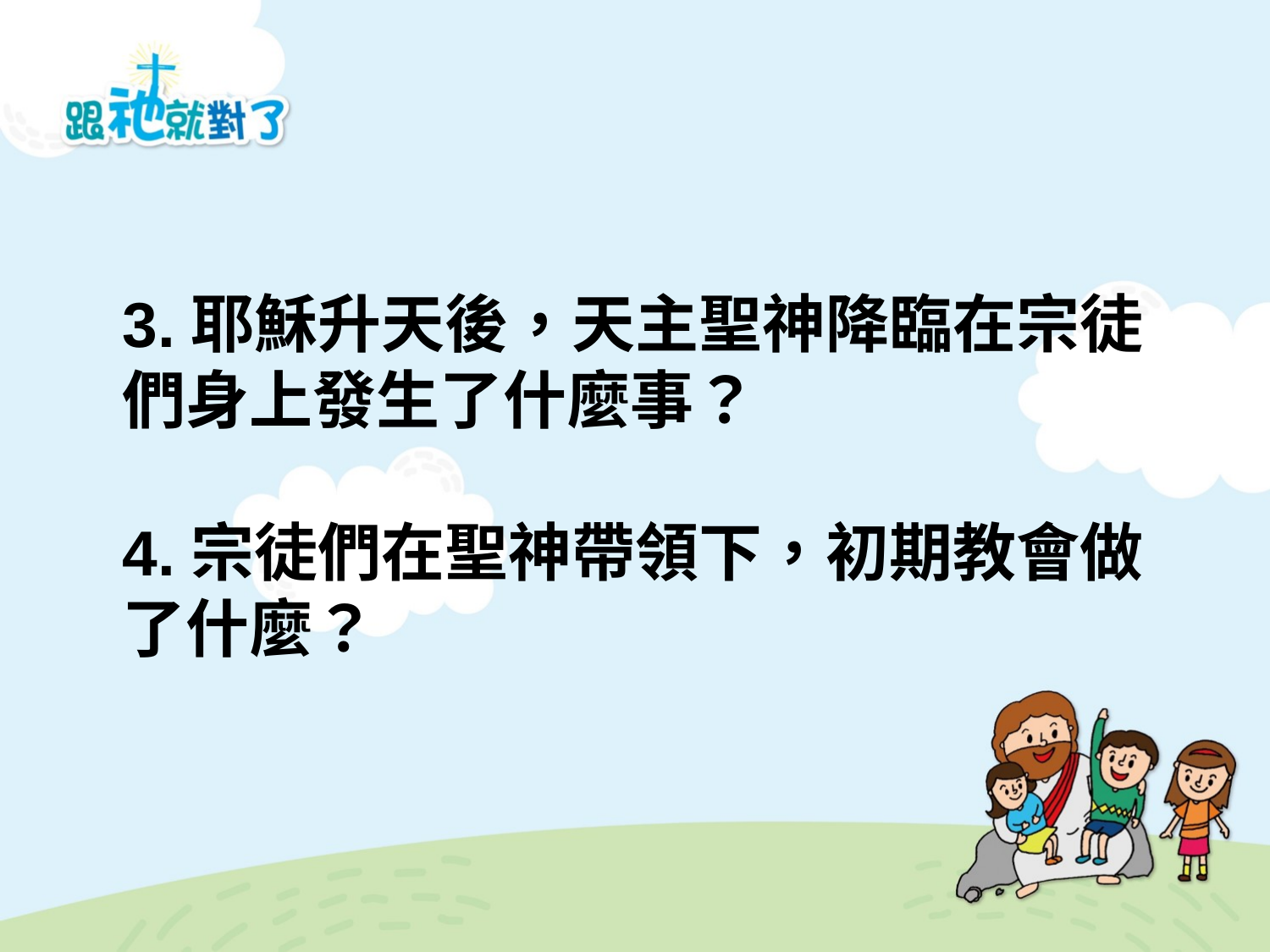

3.耶穌升天後，天主聖神降臨在宗徒們身上發生了什麼事？

4.宗徒們在聖神帶領下，初期教會做了什麼？